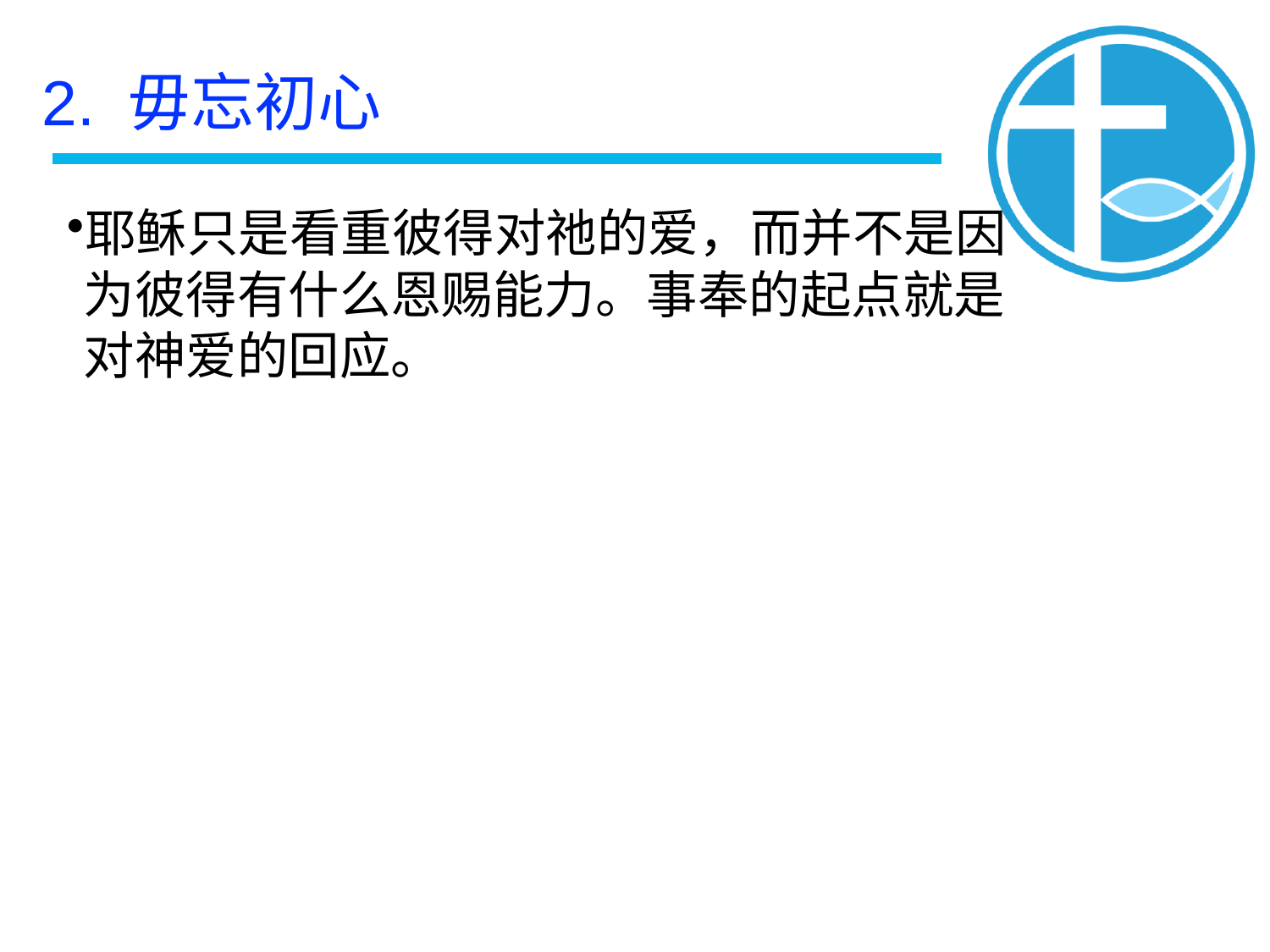

2. 毋忘初心
耶稣只是看重彼得对祂的爱，而并不是因为彼得有什么恩赐能力。事奉的起点就是对神爱的回应。